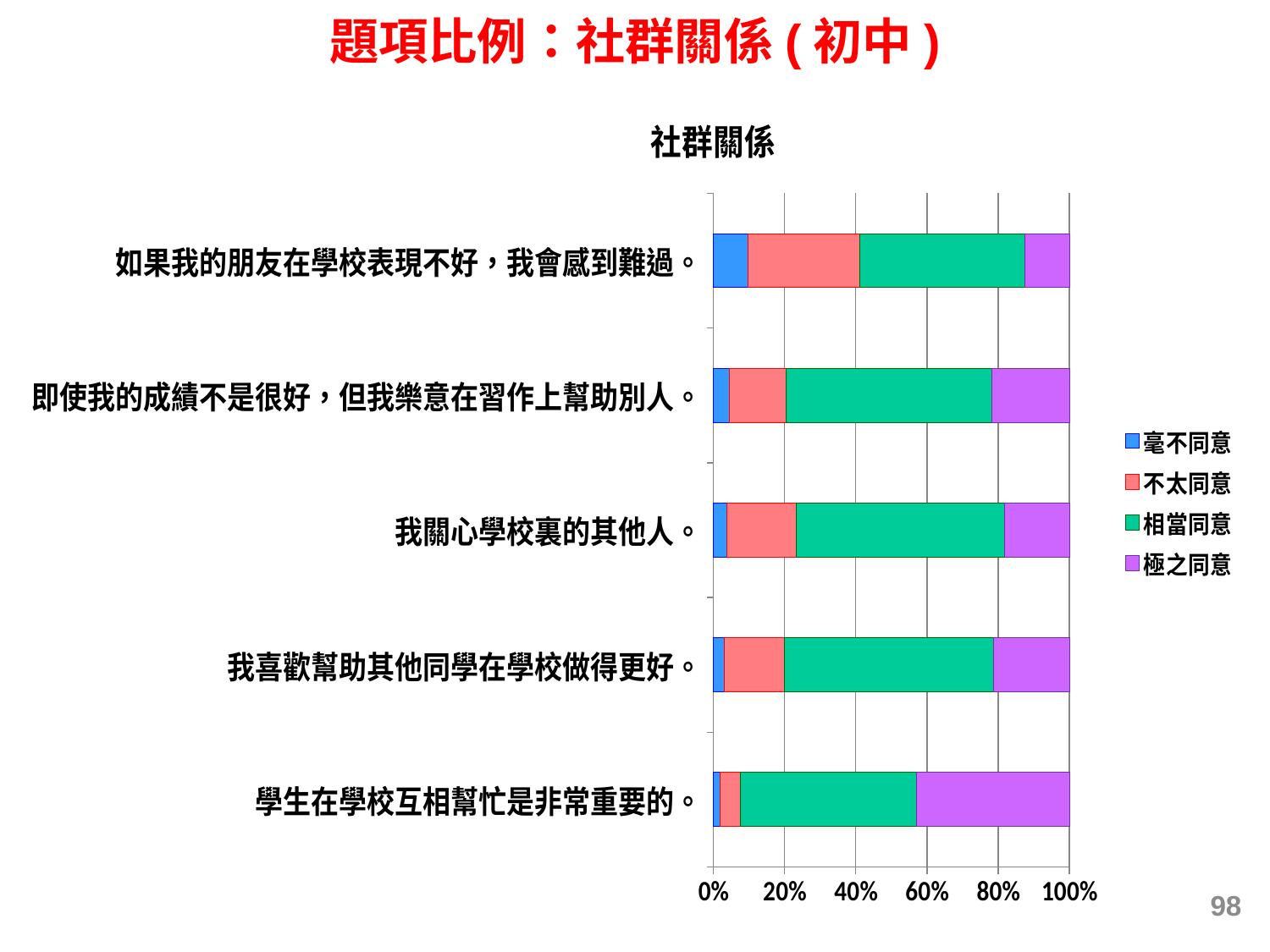

題項比例：社群關係(初中)

### Chart: 社群關係

| Category | 毫不同意 | 不太同意 | 相當同意 | 極之同意 |
|---|---|---|---|---|
| 學生在學校互相幫忙是非常重要的。 | 0.017553262762963956 | 0.05842154629505547 | 0.4944392335521908 | 0.4295859573897908 |
| 我喜歡幫助其他同學在學校做得更好。 | 0.02994092373791622 | 0.17011278195488722 | 0.5875402792696025 | 0.21240601503759443 |
| 我關心學校裏的其他人。 | 0.03665413533834587 | 0.1969656283566058 | 0.5839151450053706 | 0.18246509129967808 |
| 即使我的成績不是很好，但我樂意在習作上幫助別人。 | 0.044972479527453424 | 0.15854477111021648 | 0.579809370385288 | 0.2166733789770439 |
| 如果我的朋友在學校表現不好，我會感到難過。 | 0.09708607492950179 | 0.31328051564388454 | 0.46475090640526384 | 0.12488250302135102 |
98